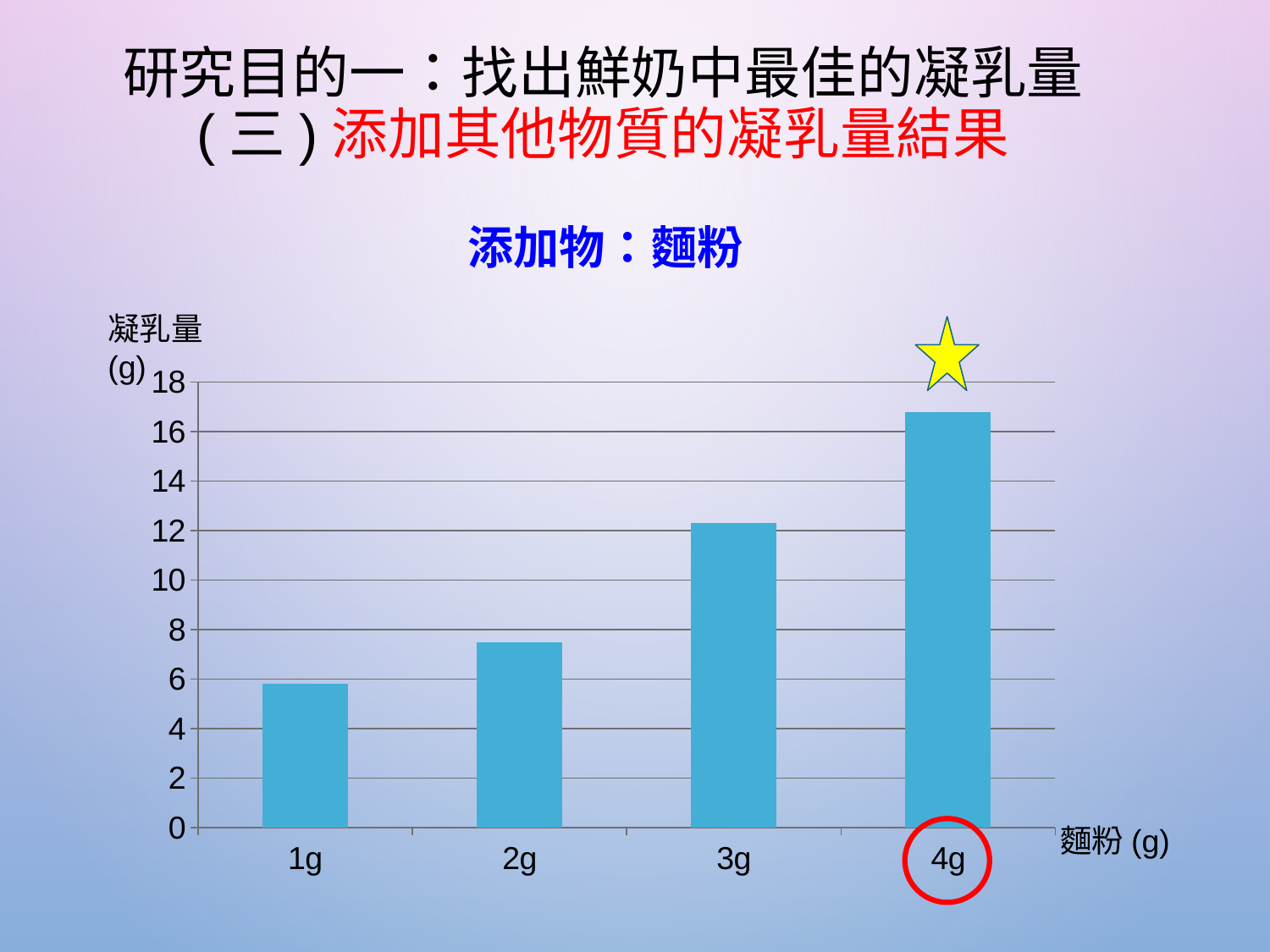

# 研究目的一：找出鮮奶中最佳的凝乳量 (三)添加其他物質的凝乳量結果
添加物：麵粉
凝乳量(g)

### Chart

| Category | 凝乳量(g) |
|---|---|
| 1g | 5.8 |
| 2g | 7.5 |
| 3g | 12.3 |
| 4g | 16.8 |
麵粉(g)